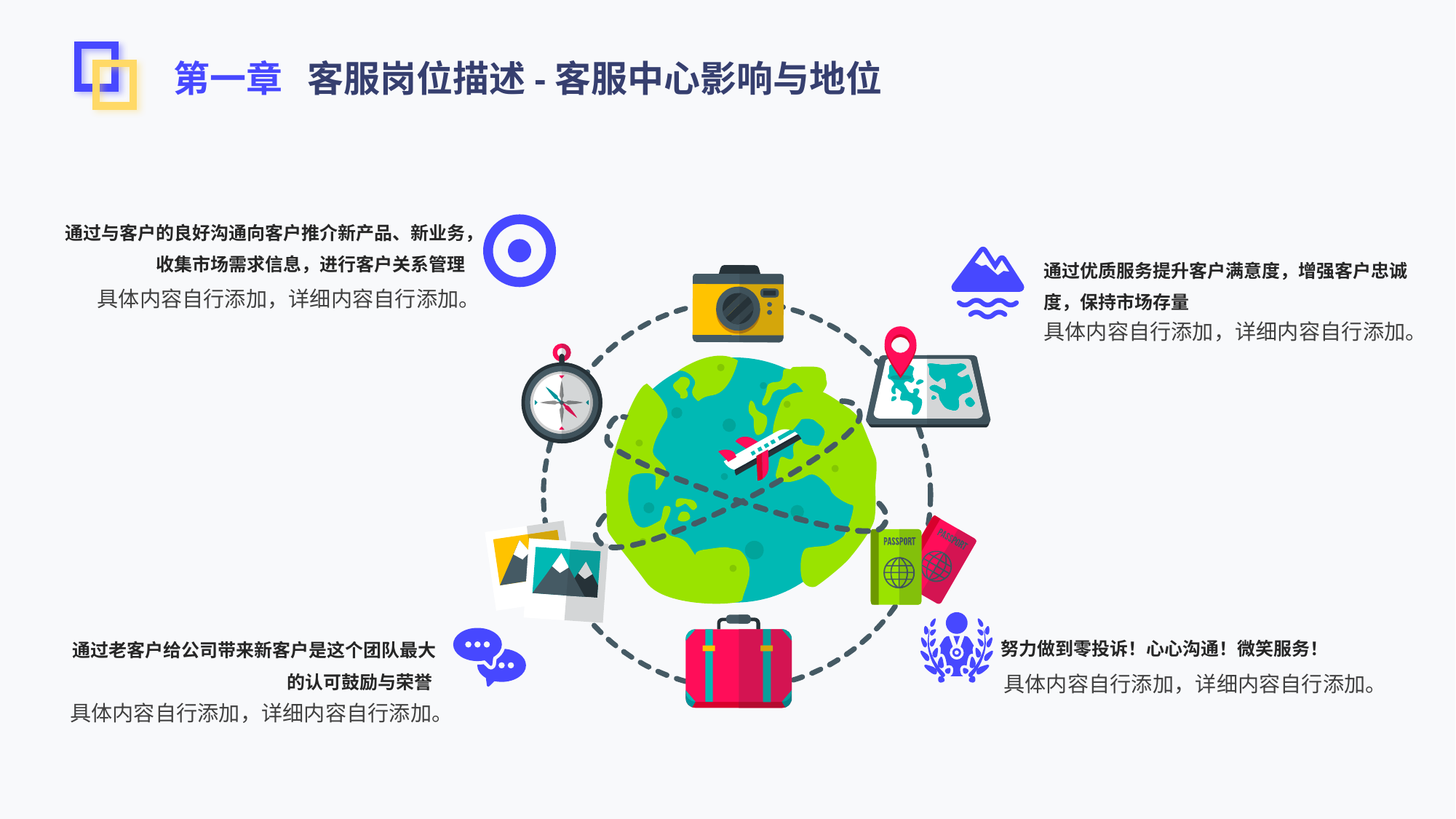

第一章   客服岗位描述-客服中心影响与地位

通过与客户的良好沟通向客户推介新产品、新业务，收集市场需求信息，进行客户关系管理

通过优质服务提升客户满意度，增强客户忠诚度，保持市场存量

具体内容自行添加，详细内容自行添加。
具体内容自行添加，详细内容自行添加。

努力做到零投诉！心心沟通！微笑服务！
通过老客户给公司带来新客户是这个团队最大的认可鼓励与荣誉

具体内容自行添加，详细内容自行添加。
具体内容自行添加，详细内容自行添加。